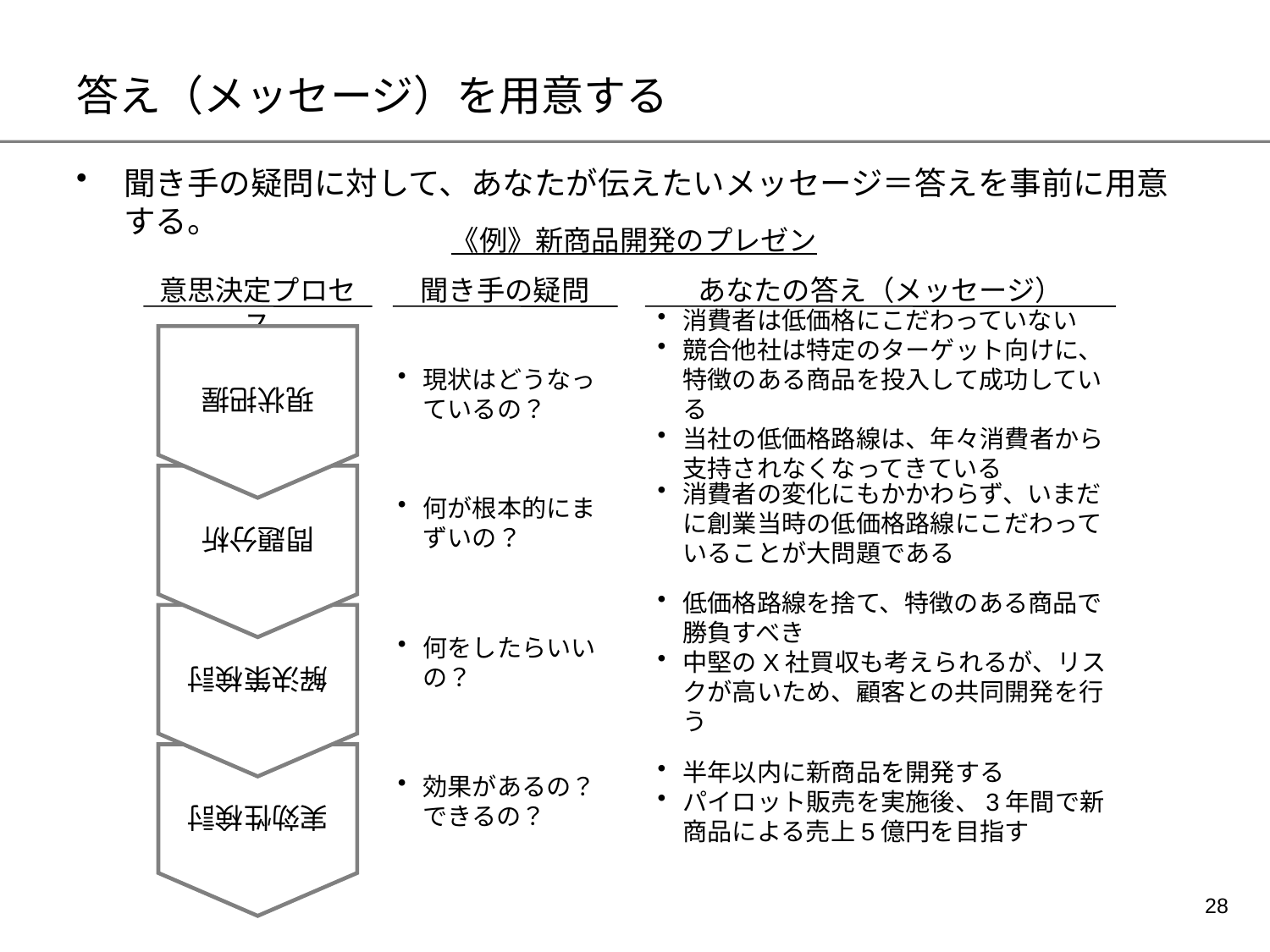

# 答え（メッセージ）を用意する
聞き手の疑問に対して、あなたが伝えたいメッセージ＝答えを事前に用意する。
《例》新商品開発のプレゼン
意思決定プロセス

聞き手の疑問

あなたの答え（メッセージ）

現状把握
消費者は低価格にこだわっていない
競合他社は特定のターゲット向けに、特徴のある商品を投入して成功している
当社の低価格路線は、年々消費者から支持されなくなってきている
現状はどうなっているの？
問題分析
消費者の変化にもかかわらず、いまだに創業当時の低価格路線にこだわっていることが大問題である
何が根本的にまずいの？
解決策検討
低価格路線を捨て、特徴のある商品で勝負すべき
中堅のX社買収も考えられるが、リスクが高いため、顧客との共同開発を行う
何をしたらいいの？
実効性検討
半年以内に新商品を開発する
パイロット販売を実施後、3年間で新商品による売上5億円を目指す
効果があるの？できるの？
28